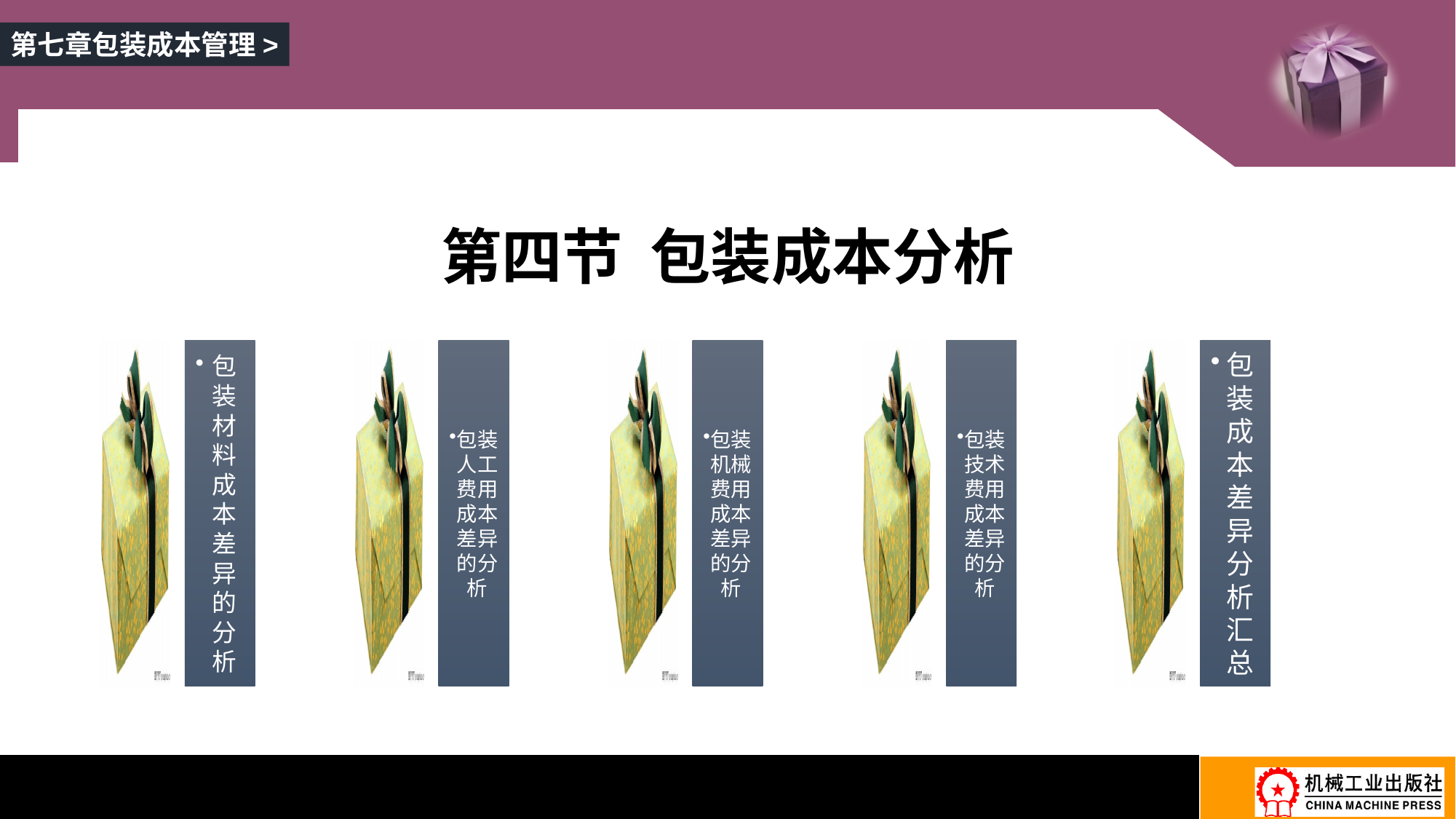

第七章包装成本管理>
# 第四节  包装成本分析
包装材料成本差异的分析
包装人工费用成本差异的分析
包装机械费用成本差异的分析
包装技术费用成本差异的分析
包装成本差异分析汇总